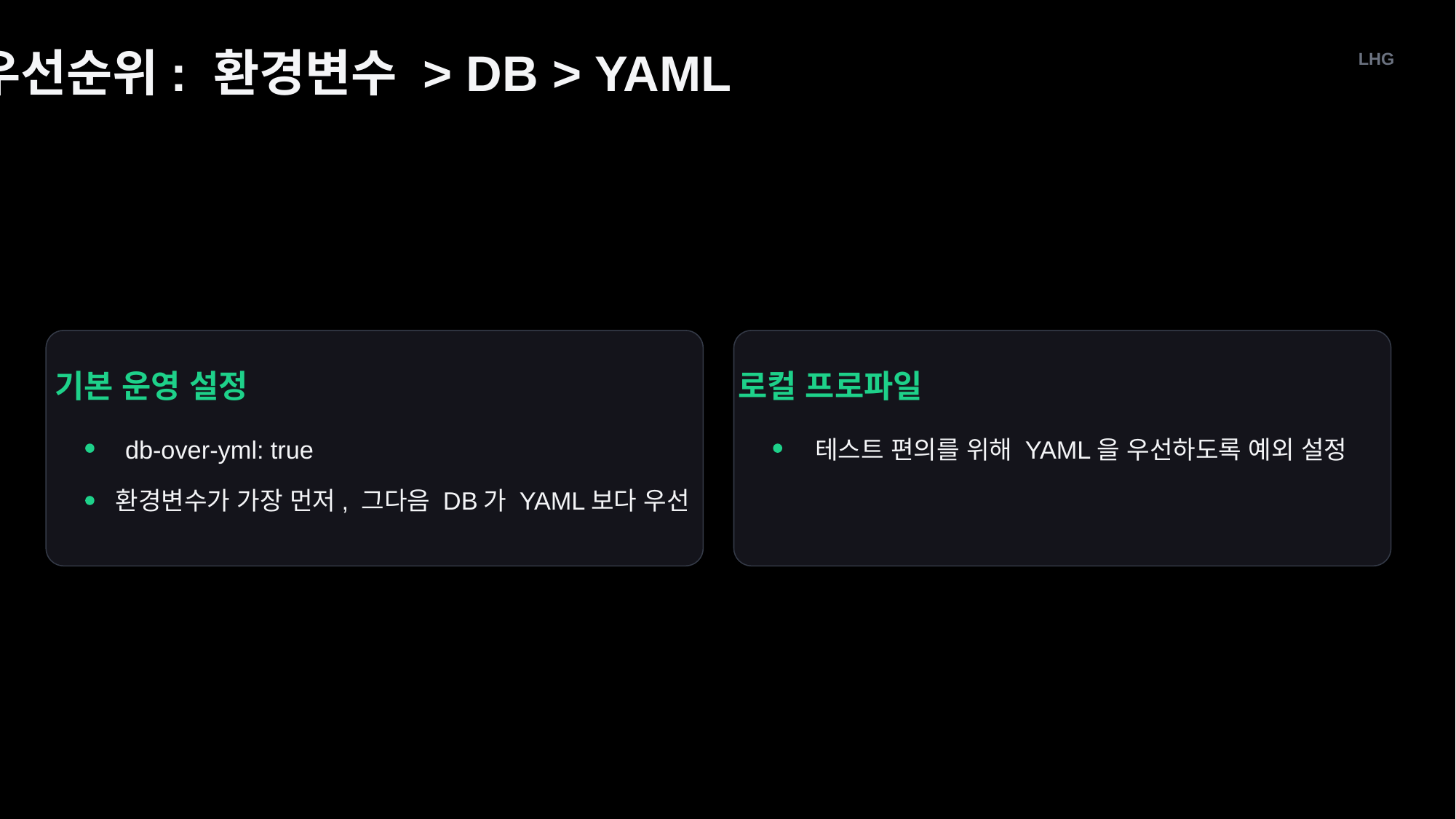

우선순위: 환경변수 > DB > YAML
LHG

기본 운영 설정
로컬 프로파일
db-over-yml: true
테스트 편의를 위해 YAML을 우선하도록 예외 설정

환경변수가 가장 먼저, 그다음 DB가 YAML보다 우선